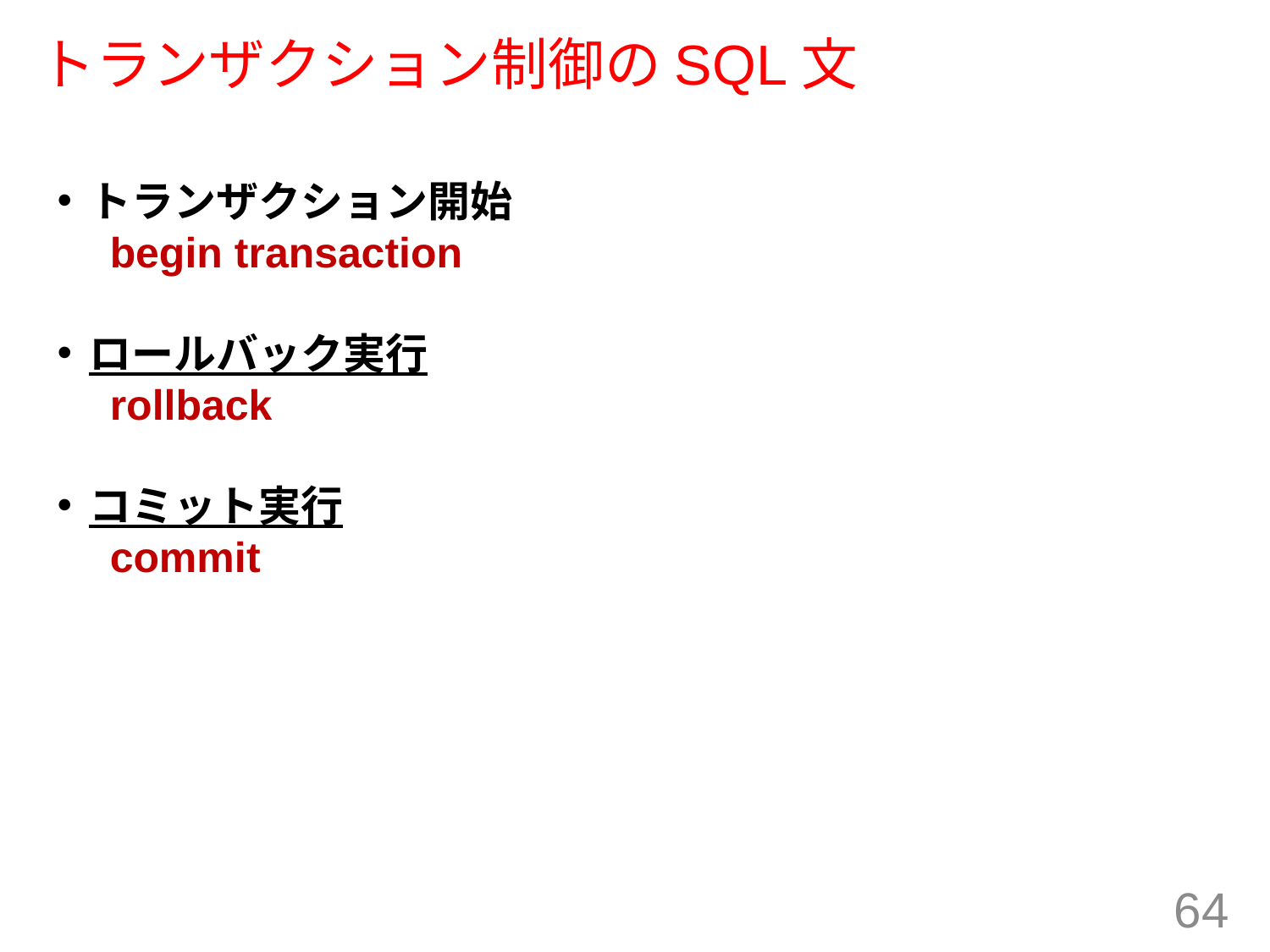

トランザクション制御のSQL文

トランザクション開始
　begin transaction

ロールバック実行
　rollback

コミット実行
　commit

64